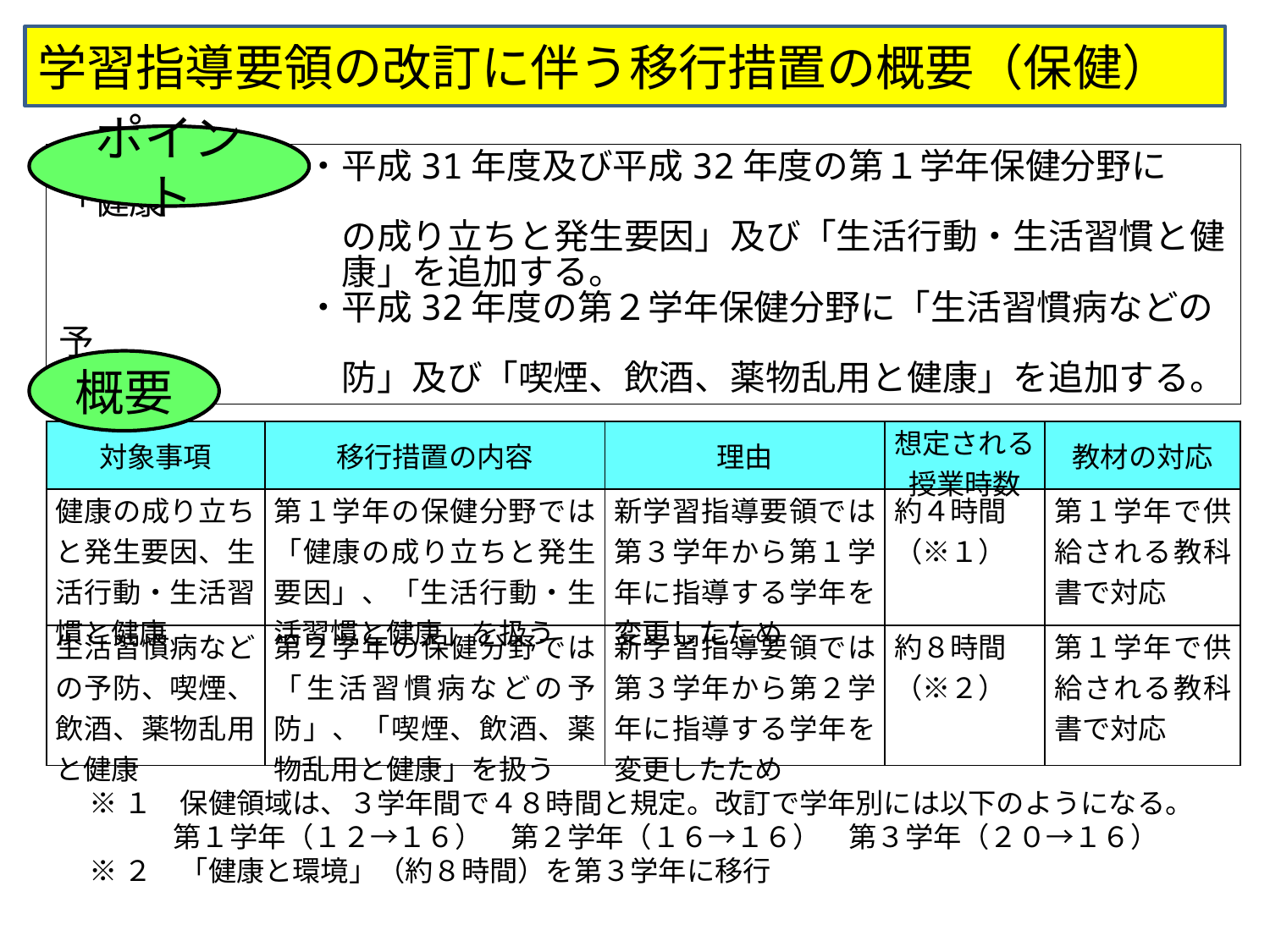

学習指導要領の改訂に伴う移行措置の概要（保健）
ポイント
　　　　　　　・平成31年度及び平成32年度の第１学年保健分野に「健康
　　　　　　　　の成り立ちと発生要因」及び「生活行動・生活習慣と健
　　　　　　　　康」を追加する。
　　　　　　　・平成32年度の第２学年保健分野に「生活習慣病などの予
　　　　　　　　防」及び「喫煙、飲酒、薬物乱用と健康」を追加する。
概要
| 対象事項 | 移行措置の内容 | 理由 | 想定される 授業時数 | 教材の対応 |
| --- | --- | --- | --- | --- |
| 健康の成り立ちと発生要因、生活行動・生活習慣と健康 | 第１学年の保健分野では「健康の成り立ちと発生要因」、「生活行動・生活習慣と健康」を扱う | 新学習指導要領では第３学年から第１学年に指導する学年を変更したため | 約４時間 （※１） | 第１学年で供給される教科書で対応 |
| 生活習慣病などの予防、喫煙、飲酒、薬物乱用と健康 | 第２学年の保健分野では「生活習慣病などの予防」、「喫煙、飲酒、薬物乱用と健康」を扱う | 新学習指導要領では第３学年から第２学年に指導する学年を変更したため | 約８時間 （※２） | 第１学年で供給される教科書で対応 |
# ※１　保健領域は、３学年間で４８時間と規定。改訂で学年別には以下のようになる。
　　　第１学年（１２→１６）　第２学年（１６→１６）　第３学年（２０→１６）
※２　「健康と環境」（約８時間）を第３学年に移行